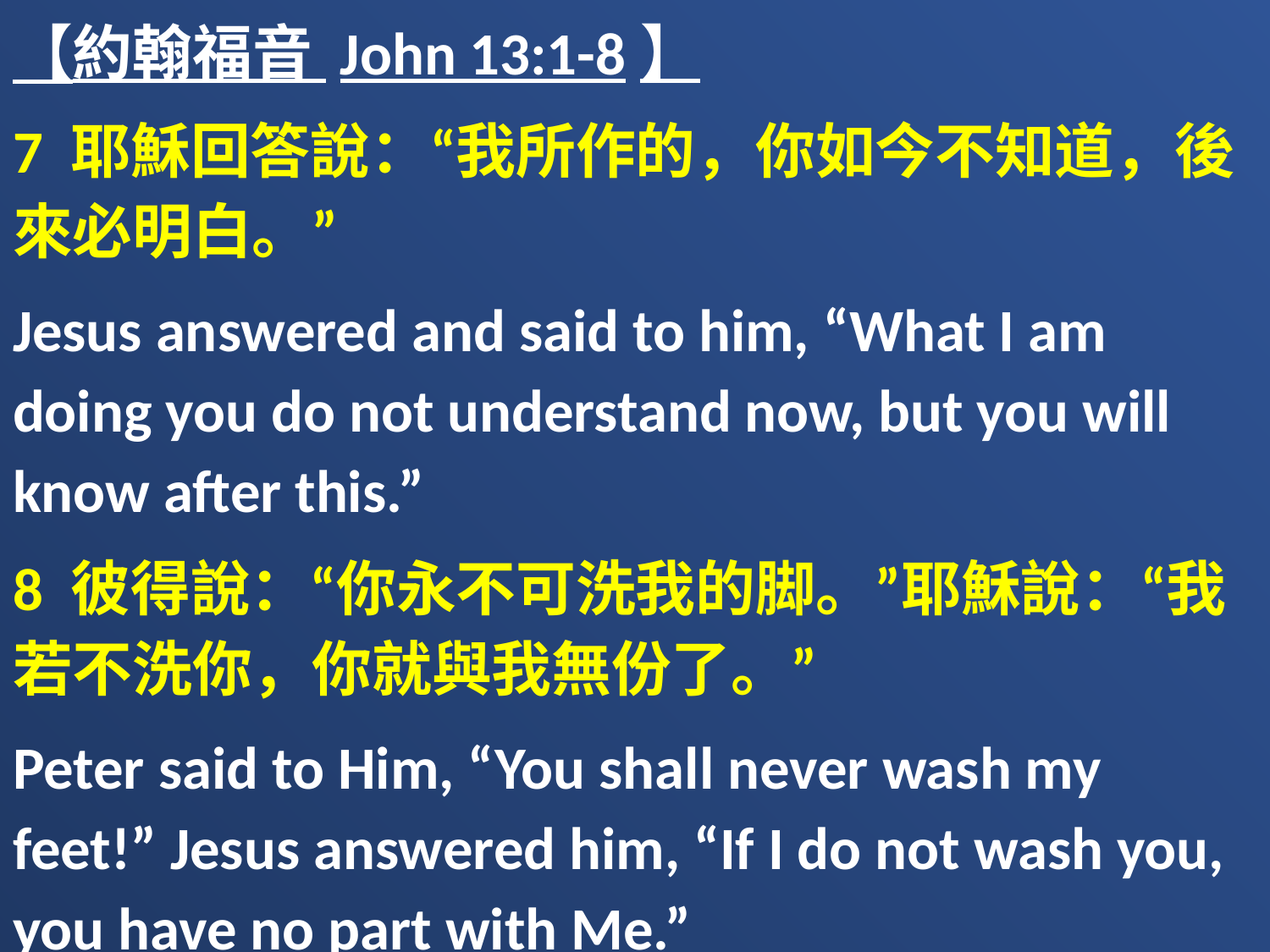

【約翰福音 John 13:1-8】
7 耶穌回答說：“我所作的，你如今不知道，後來必明白。”
Jesus answered and said to him, “What I am doing you do not understand now, but you will know after this.”
8 彼得說：“你永不可洗我的脚。”耶穌說：“我若不洗你，你就與我無份了。”
Peter said to Him, “You shall never wash my feet!” Jesus answered him, “If I do not wash you, you have no part with Me.”